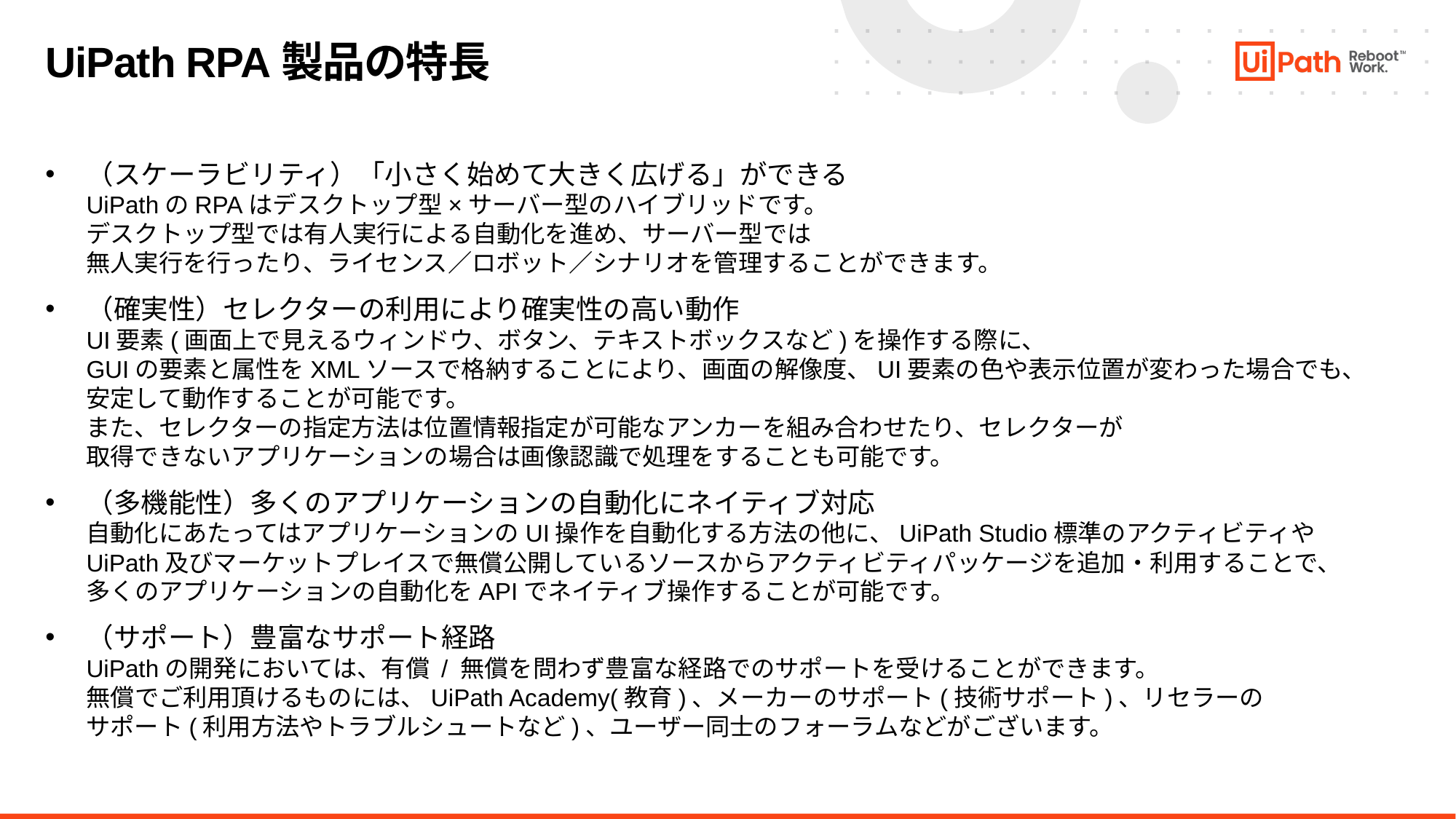

# UiPath RPA製品の特長
（スケーラビリティ）「小さく始めて大きく広げる」ができる
UiPathのRPAはデスクトップ型×サーバー型のハイブリッドです。
デスクトップ型では有人実行による自動化を進め、サーバー型では
無人実行を行ったり、ライセンス／ロボット／シナリオを管理することができます。
（確実性）セレクターの利用により確実性の高い動作
UI要素(画面上で見えるウィンドウ、ボタン、テキストボックスなど)を操作する際に、
GUIの要素と属性をXMLソースで格納することにより、画面の解像度、UI要素の色や表示位置が変わった場合でも、
安定して動作することが可能です。
また、セレクターの指定方法は位置情報指定が可能なアンカーを組み合わせたり、セレクターが
取得できないアプリケーションの場合は画像認識で処理をすることも可能です。
（多機能性）多くのアプリケーションの自動化にネイティブ対応
自動化にあたってはアプリケーションのUI操作を自動化する方法の他に、UiPath Studio標準のアクティビティや
UiPath及びマーケットプレイスで無償公開しているソースからアクティビティパッケージを追加・利用することで、
多くのアプリケーションの自動化をAPIでネイティブ操作することが可能です。
（サポート）豊富なサポート経路
UiPathの開発においては、有償 / 無償を問わず豊富な経路でのサポートを受けることができます。
無償でご利用頂けるものには、UiPath Academy(教育)、メーカーのサポート(技術サポート)、リセラーの
サポート(利用方法やトラブルシュートなど)、ユーザー同士のフォーラムなどがございます。